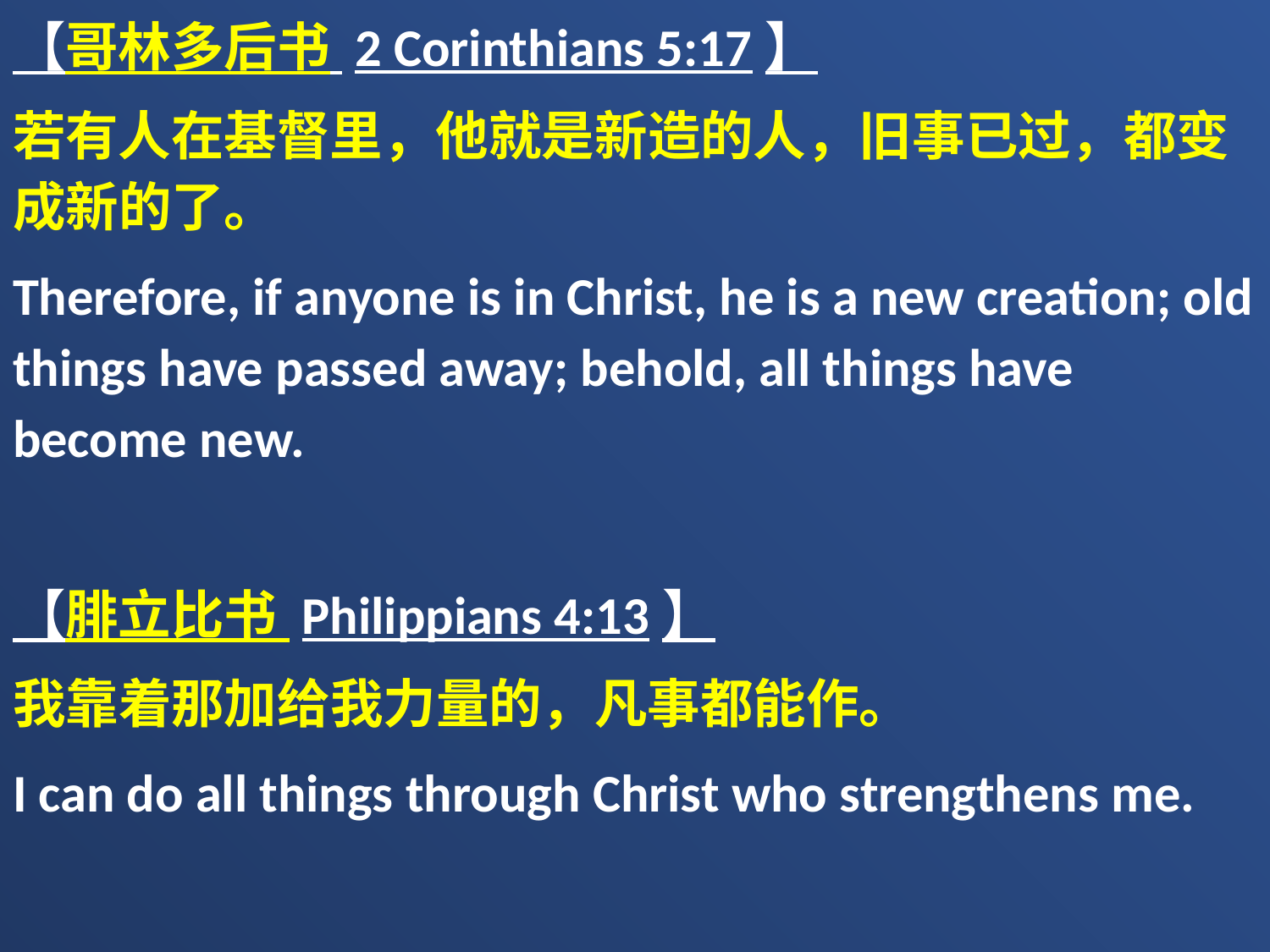

【哥林多后书 2 Corinthians 5:17】
若有人在基督里，他就是新造的人，旧事已过，都变成新的了。
Therefore, if anyone is in Christ, he is a new creation; old things have passed away; behold, all things have become new.

【腓立比书 Philippians 4:13】
我靠着那加给我力量的，凡事都能作。
I can do all things through Christ who strengthens me.